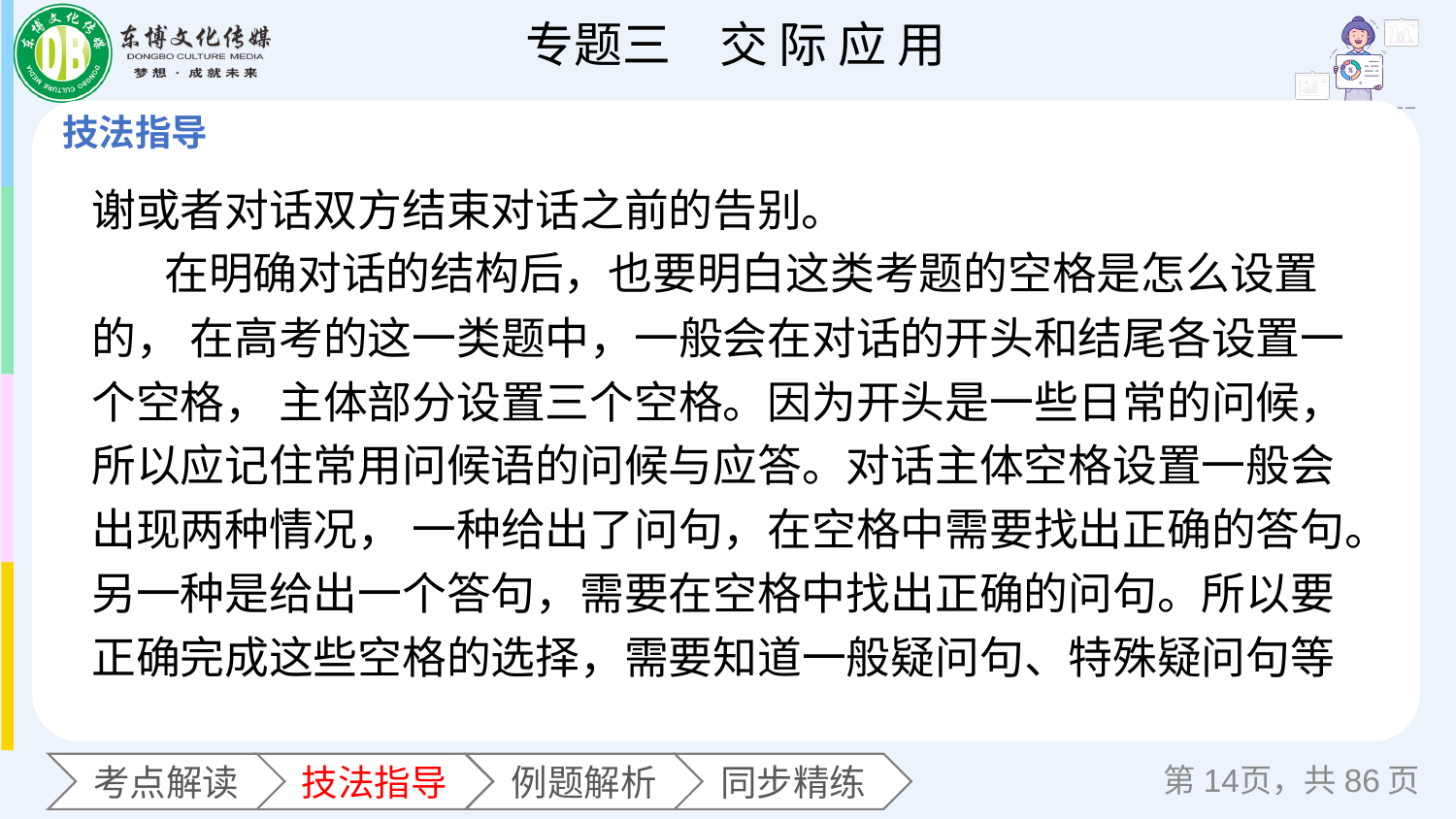

谢或者对话双方结束对话之前的告别。
在明确对话的结构后，也要明白这类考题的空格是怎么设置的， 在高考的这一类题中，一般会在对话的开头和结尾各设置一个空格， 主体部分设置三个空格。因为开头是一些日常的问候， 所以应记住常用问候语的问候与应答。对话主体空格设置一般会出现两种情况， 一种给出了问句，在空格中需要找出正确的答句。另一种是给出一个答句，需要在空格中找出正确的问句。所以要正确完成这些空格的选择，需要知道一般疑问句、特殊疑问句等
第14页，共86页